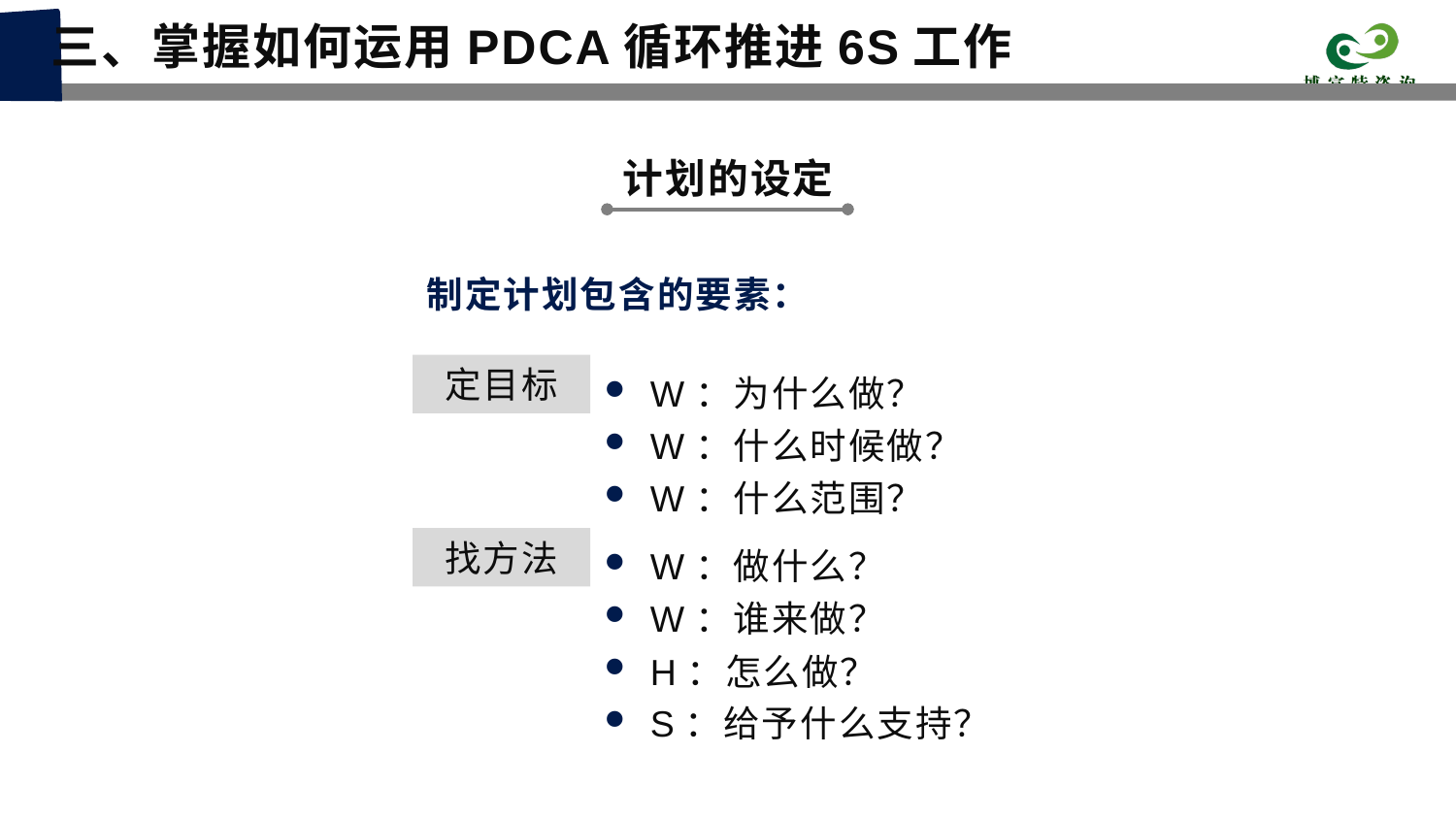

三、掌握如何运用PDCA循环推进6S工作
计划的设定
制定计划包含的要素：
定目标
W：为什么做？
W：什么时候做？
W：什么范围？
找方法
W：做什么？
W：谁来做？
H：怎么做？
S：给予什么支持？